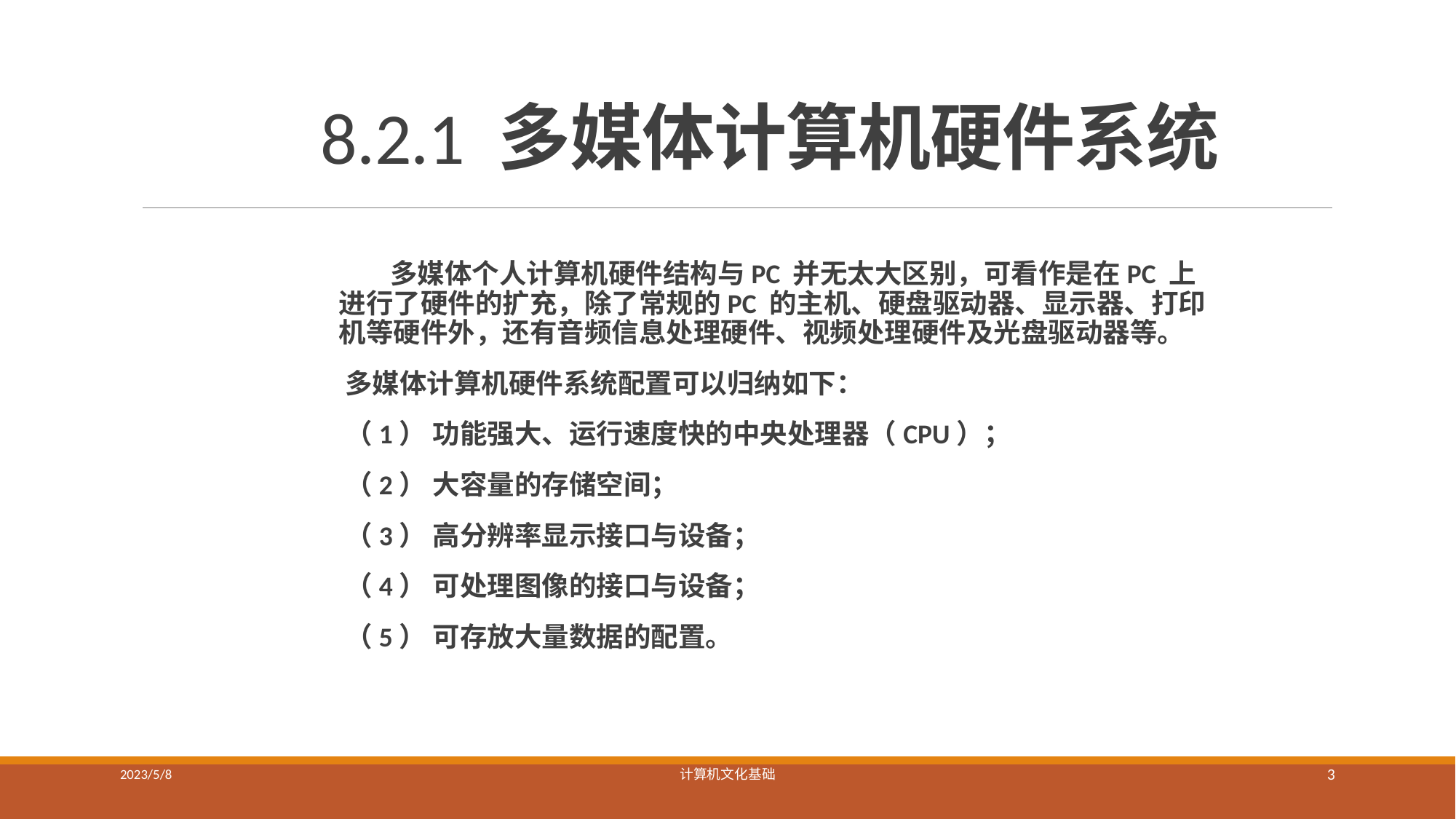

# 8.2.1 多媒体计算机硬件系统
        多媒体个人计算机硬件结构与PC 并无太大区别，可看作是在PC 上进行了硬件的扩充，除了常规的PC 的主机、硬盘驱动器、显示器、打印机等硬件外，还有音频信息处理硬件、视频处理硬件及光盘驱动器等。
多媒体计算机硬件系统配置可以归纳如下：
（1） 功能强大、运行速度快的中央处理器（CPU）；
（2） 大容量的存储空间；
（3） 高分辨率显示接口与设备；
（4） 可处理图像的接口与设备；
（5） 可存放大量数据的配置。
2023/5/8
计算机文化基础
3